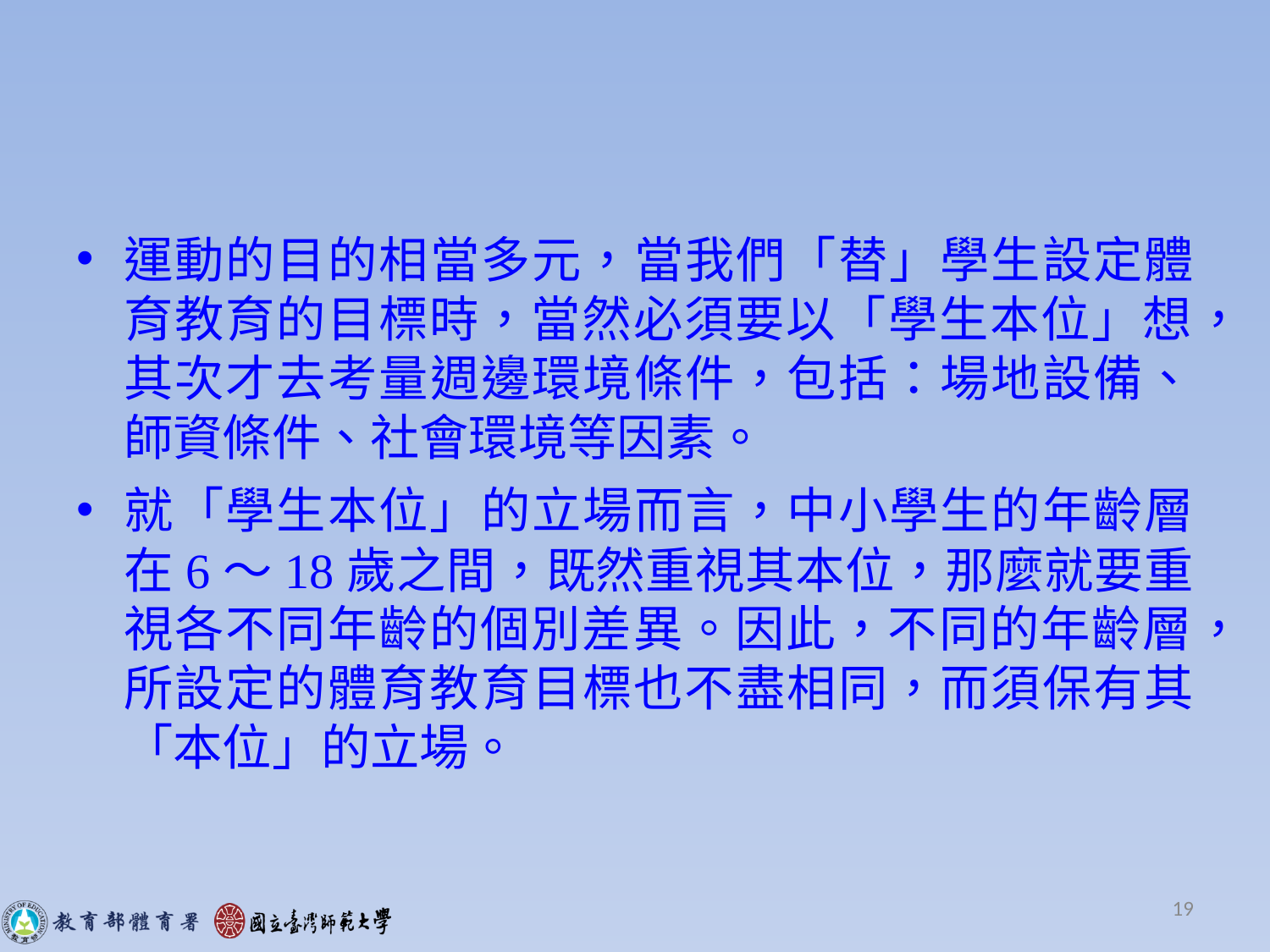

#
運動的目的相當多元，當我們「替」學生設定體育教育的目標時，當然必須要以「學生本位」想，其次才去考量週邊環境條件，包括：場地設備、師資條件、社會環境等因素。
就「學生本位」的立場而言，中小學生的年齡層在6～18歲之間，既然重視其本位，那麼就要重視各不同年齡的個別差異。因此，不同的年齡層，所設定的體育教育目標也不盡相同，而須保有其「本位」的立場。

19